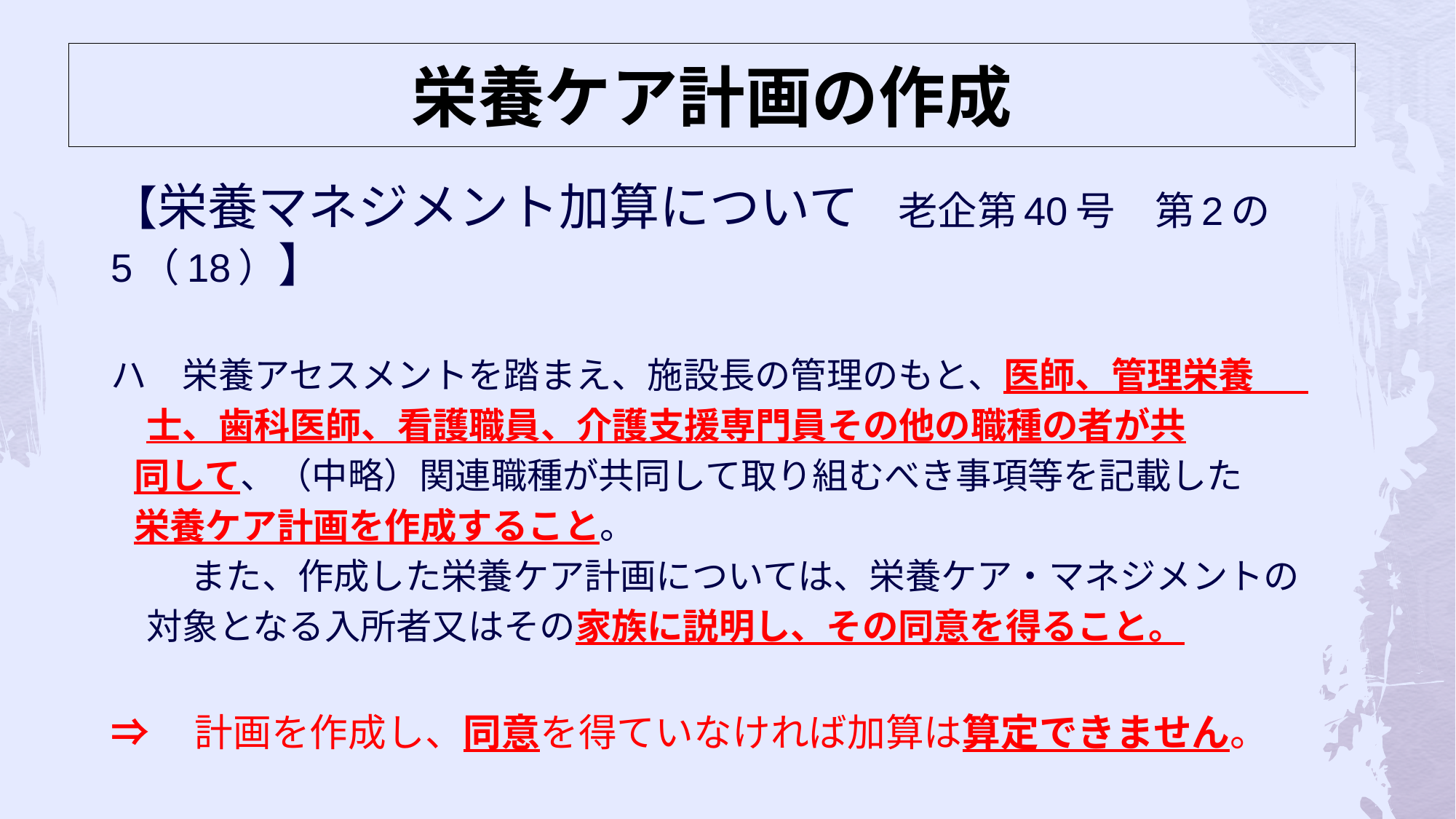

# 栄養ケア計画の作成
【栄養マネジメント加算について　老企第40号　第2の5（18）】

ハ　栄養アセスメントを踏まえ、施設長の管理のもと、医師、管理栄養
　士、歯科医師、看護職員、介護支援専門員その他の職種の者が共
  同して、（中略）関連職種が共同して取り組むべき事項等を記載した
  栄養ケア計画を作成すること。
　　 また、作成した栄養ケア計画については、栄養ケア・マネジメントの
　対象となる入所者又はその家族に説明し、その同意を得ること。

⇒　計画を作成し、同意を得ていなければ加算は算定できません。